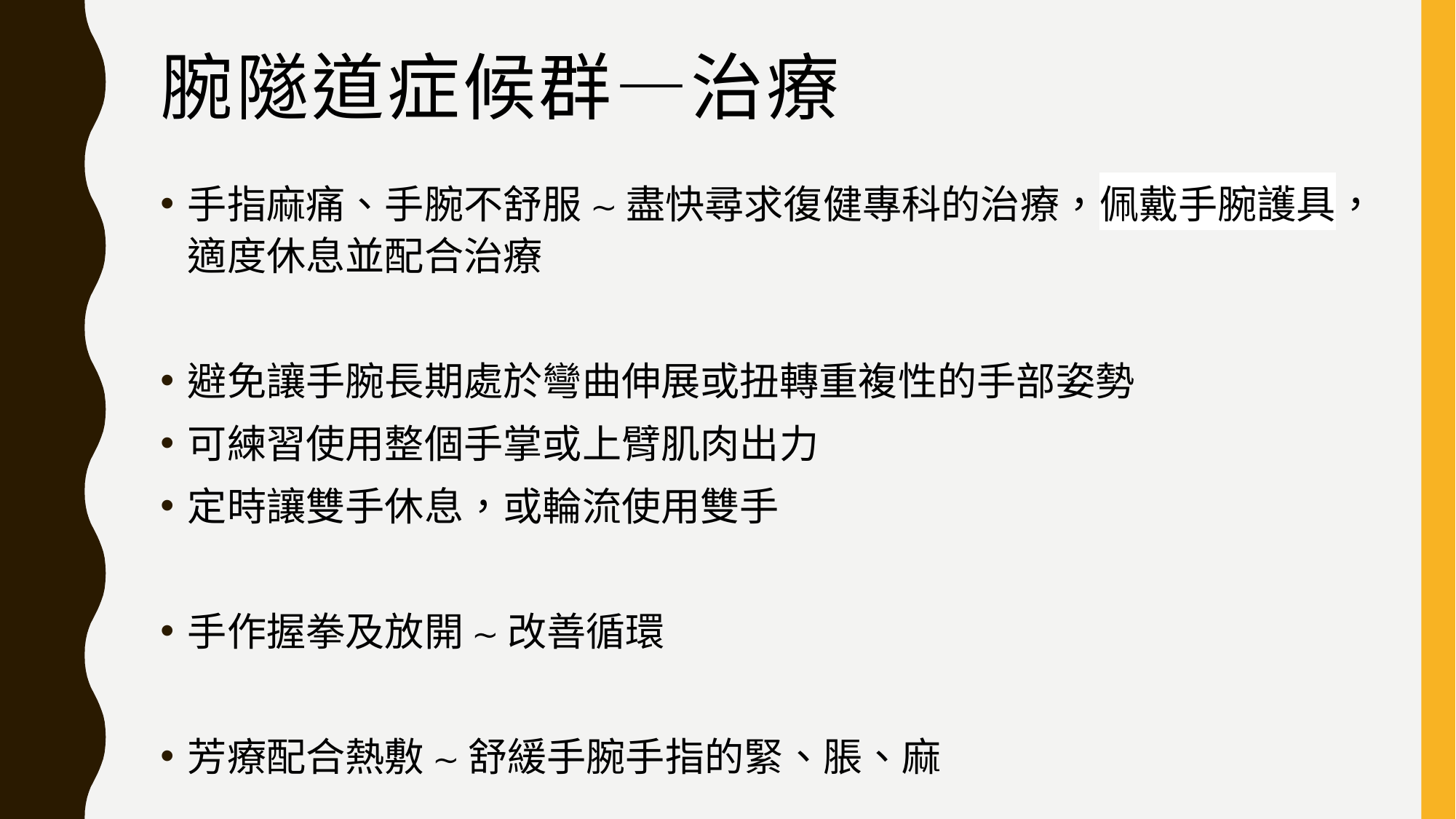

# 腕隧道症候群—治療
手指麻痛、手腕不舒服~盡快尋求復健專科的治療，佩戴手腕護具，適度休息並配合治療

避免讓手腕長期處於彎曲伸展或扭轉重複性的手部姿勢
可練習使用整個手掌或上臂肌肉出力
定時讓雙手休息，或輪流使用雙手

手作握拳及放開~改善循環

芳療配合熱敷~舒緩手腕手指的緊、脹、麻